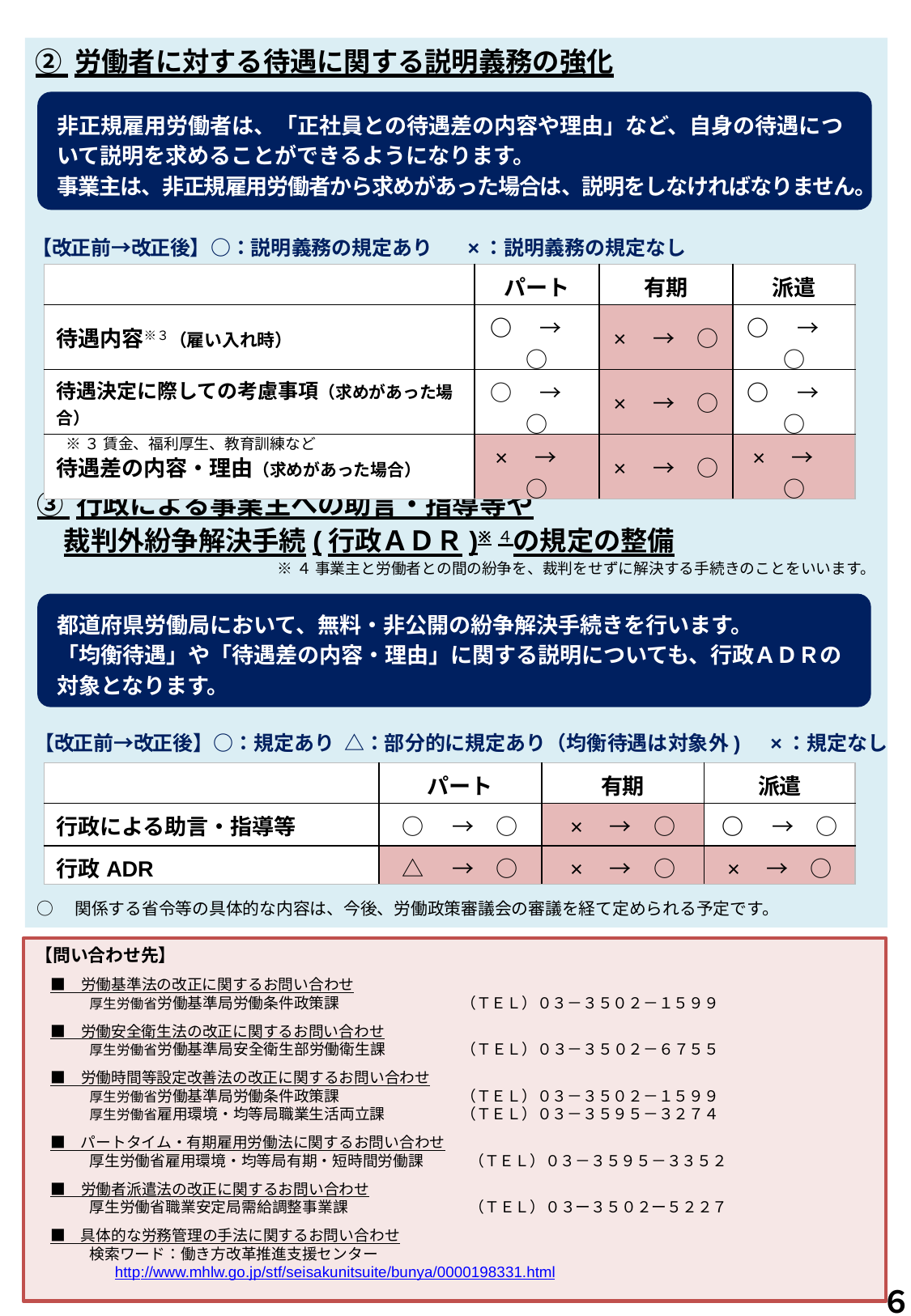

② 労働者に対する待遇に関する説明義務の強化
非正規雇用労働者は、「正社員との待遇差の内容や理由」など、自身の待遇について説明を求めることができるようになります。
事業主は、非正規雇用労働者から求めがあった場合は、説明をしなければなりません。
　【改正前→改正後】○：説明義務の規定あり 　 ×：説明義務の規定なし
|  | パート | 有期 | 派遣 |
| --- | --- | --- | --- |
| 待遇内容※３（雇い入れ時） | ○　→　○ | ×　→　○ | ○　→　○ |
| 待遇決定に際しての考慮事項（求めがあった場合） | ○　→　○ | ×　→　○ | ○　→　○ |
| 待遇差の内容・理由（求めがあった場合） | ×　→　○ | ×　→　○ | ×　→　○ |
※３ 賃金、福利厚生、教育訓練など
③ 行政による事業主への助言・指導等や
　裁判外紛争解決手続(行政ＡＤＲ)※４の規定の整備
※４ 事業主と労働者との間の紛争を、裁判をせずに解決する手続きのことをいいます。
都道府県労働局において、無料・非公開の紛争解決手続きを行います。
「均衡待遇」や「待遇差の内容・理由」に関する説明についても、行政ＡＤＲの対象となります。
　【改正前→改正後】○：規定あり  △：部分的に規定あり（均衡待遇は対象外)　×：規定なし
|  | パート | 有期 | 派遣 |
| --- | --- | --- | --- |
| 行政による助言・指導等 | ○　→　○ | ×　→　○ | ○　→　○ |
| 行政ADR | △　→　○ | ×　→　○ | ×　→　○ |
○　関係する省令等の具体的な内容は、今後、労働政策審議会の審議を経て定められる予定です。
【問い合わせ先】

　■　労働基準法の改正に関するお問い合わせ
　　　　厚生労働省労働基準局労働条件政策課　　　　　　　　（ＴＥＬ）０３－３５０２－１５９９
　■　労働安全衛生法の改正に関するお問い合わせ
　　　　厚生労働省労働基準局安全衛生部労働衛生課　　　　　（ＴＥＬ）０３－３５０２－６７５５
　■　労働時間等設定改善法の改正に関するお問い合わせ
　　　　厚生労働省労働基準局労働条件政策課　　　　　　　　（ＴＥＬ）０３－３５０２－１５９９
　　　　厚生労働省雇用環境・均等局職業生活両立課　　　　　（ＴＥＬ）０３－３５９５－３２７４
　■　パートタイム・有期雇用労働法に関するお問い合わせ
　　　　厚生労働省雇用環境・均等局有期・短時間労働課　　　（ＴＥＬ）０３－３５９５－３３５２
　■　労働者派遣法の改正に関するお問い合わせ
　　　　厚生労働省職業安定局需給調整事業課　　　　　　　　（ＴＥＬ）０３ー３５０２ー５２２７
　■　具体的な労務管理の手法に関するお問い合わせ
　　　　検索ワード：働き方改革推進支援センター
　　　　　http://www.mhlw.go.jp/stf/seisakunitsuite/bunya/0000198331.html

６